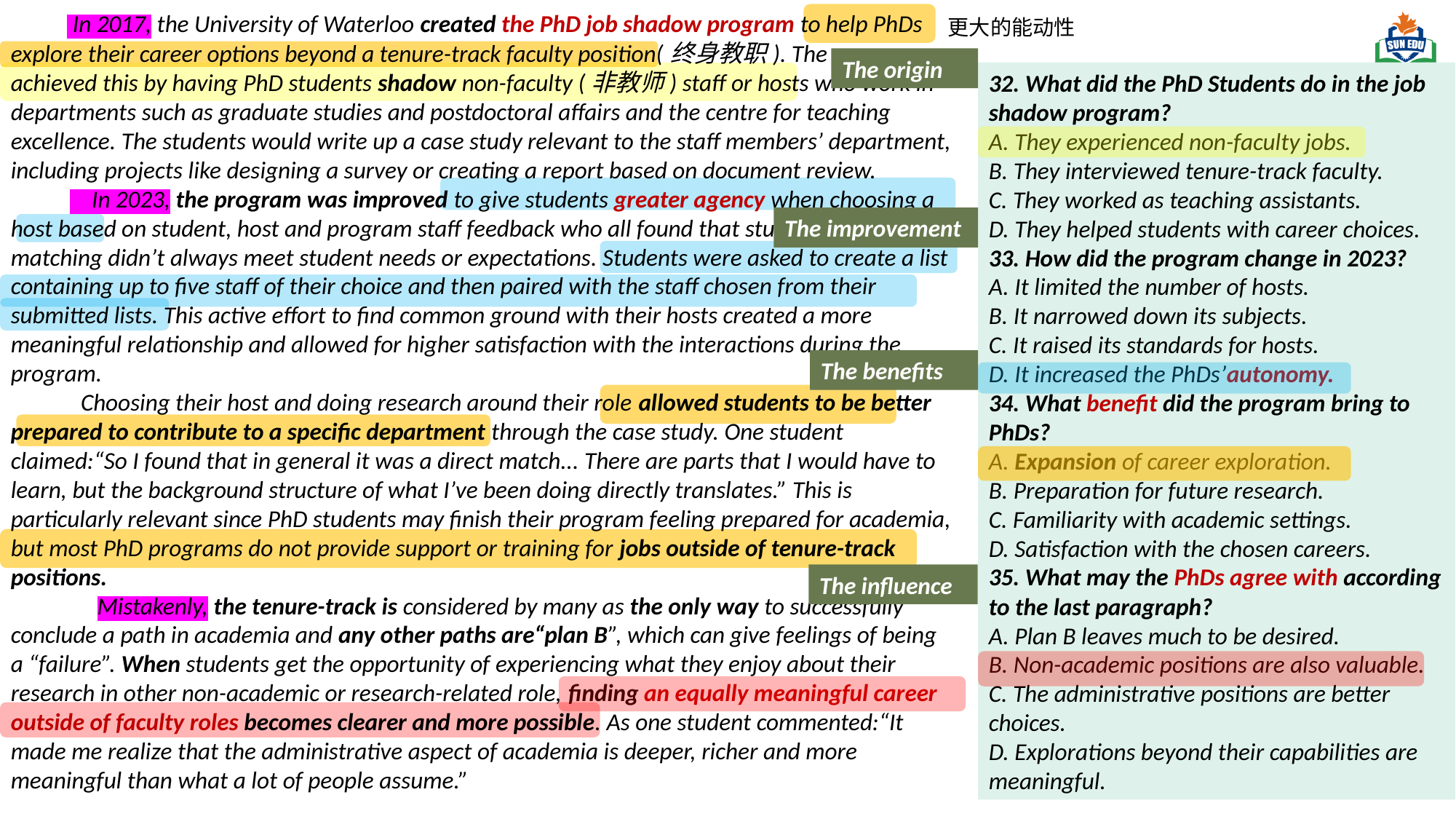

In 2017, the University of Waterloo created the PhD job shadow program to help PhDs explore their career options beyond a tenure-track faculty position(终身教职). The program achieved this by having PhD students shadow non-faculty (非教师) staff or hosts who work in departments such as graduate studies and postdoctoral affairs and the centre for teaching excellence. The students would write up a case study relevant to the staff members’ department, including projects like designing a survey or creating a report based on document review.
         In 2023, the program was improved to give students greater agency when choosing a host based on student, host and program staff feedback who all found that student-host matching didn’t always meet student needs or expectations. Students were asked to create a list containing up to five staff of their choice and then paired with the staff chosen from their submitted lists. This active effort to find common ground with their hosts created a more meaningful relationship and allowed for higher satisfaction with the interactions during the program.
       Choosing their host and doing research around their role allowed students to be better prepared to contribute to a specific department through the case study. One student claimed:“So I found that in general it was a direct match... There are parts that I would have to learn, but the background structure of what I’ve been doing directly translates.” This is particularly relevant since PhD students may finish their program feeling prepared for academia, but most PhD programs do not provide support or training for jobs outside of tenure-track positions.
          Mistakenly, the tenure-track is considered by many as the only way to successfully conclude a path in academia and any other paths are“plan B”, which can give feelings of being a “failure”. When students get the opportunity of experiencing what they enjoy about their research in other non-academic or research-related role, finding an equally meaningful career outside of faculty roles becomes clearer and more possible. As one student commented:“It made me realize that the administrative aspect of academia is deeper, richer and more meaningful than what a lot of people assume.”

更大的能动性

The origin

32. What did the PhD Students do in the job shadow program?
A. They experienced non-faculty jobs.
B. They interviewed tenure-track faculty.
C. They worked as teaching assistants.
D. They helped students with career choices.
33. How did the program change in 2023?
A. It limited the number of hosts.
B. It narrowed down its subjects.
C. It raised its standards for hosts.
D. It increased the PhDs’autonomy.
34. What benefit did the program bring to PhDs?
A. Expansion of career exploration.
B. Preparation for future research.
C. Familiarity with academic settings.
D. Satisfaction with the chosen careers.
35. What may the PhDs agree with according to the last paragraph?
A. Plan B leaves much to be desired.
B. Non-academic positions are also valuable.
C. The administrative positions are better choices.
D. Explorations beyond their capabilities are meaningful.

The improvement

The benefits

The influence